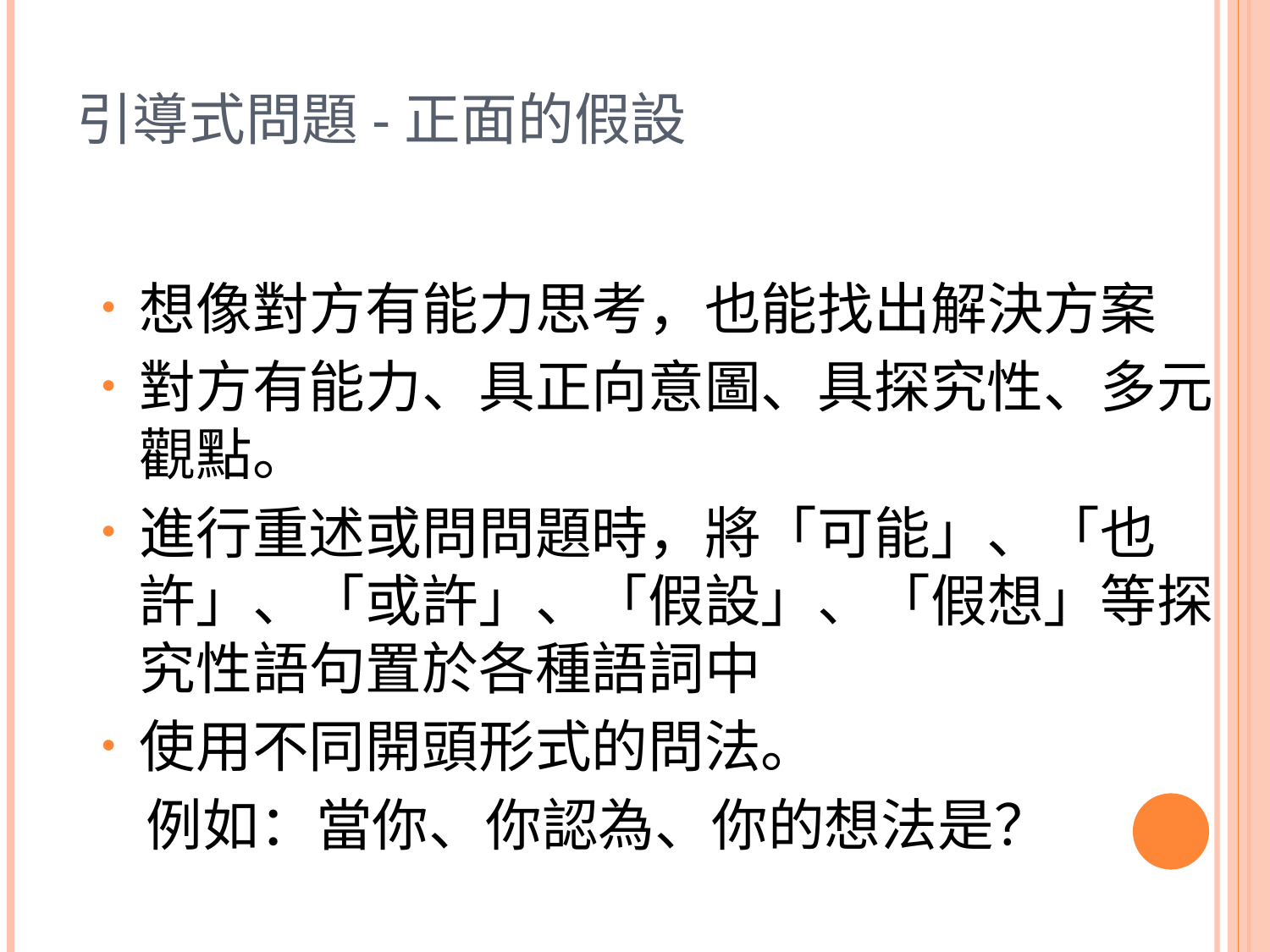

# 引導式問題-正面的假設
想像對方有能力思考，也能找出解決方案
對方有能力、具正向意圖、具探究性、多元觀點。
進行重述或問問題時，將「可能」、「也許」、「或許」、「假設」、「假想」等探究性語句置於各種語詞中
使用不同開頭形式的問法。
  例如：當你、你認為、你的想法是？